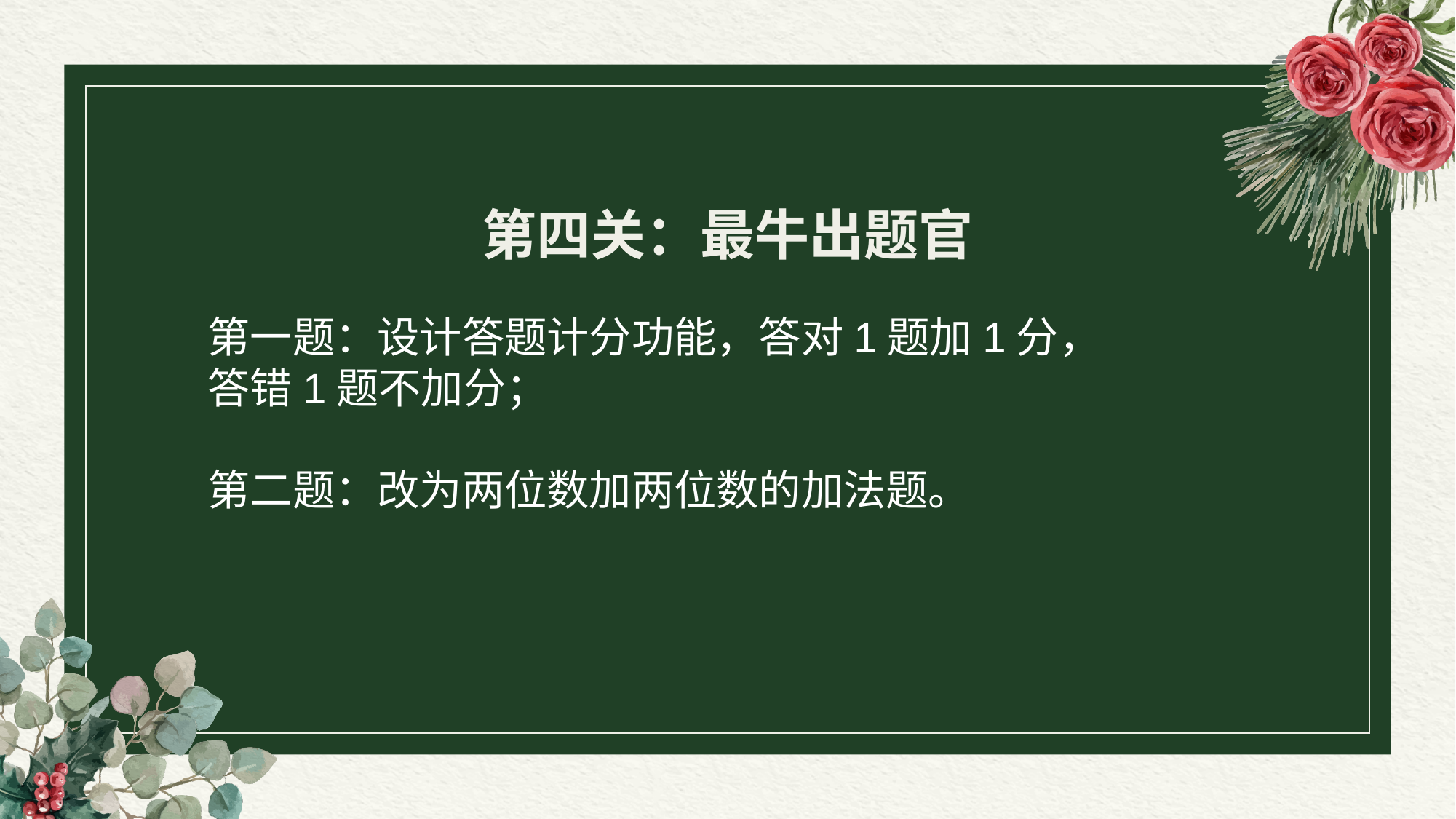

第四关：最牛出题官
第一题：设计答题计分功能，答对1题加1分，答错1题不加分；

第二题：改为两位数加两位数的加法题。